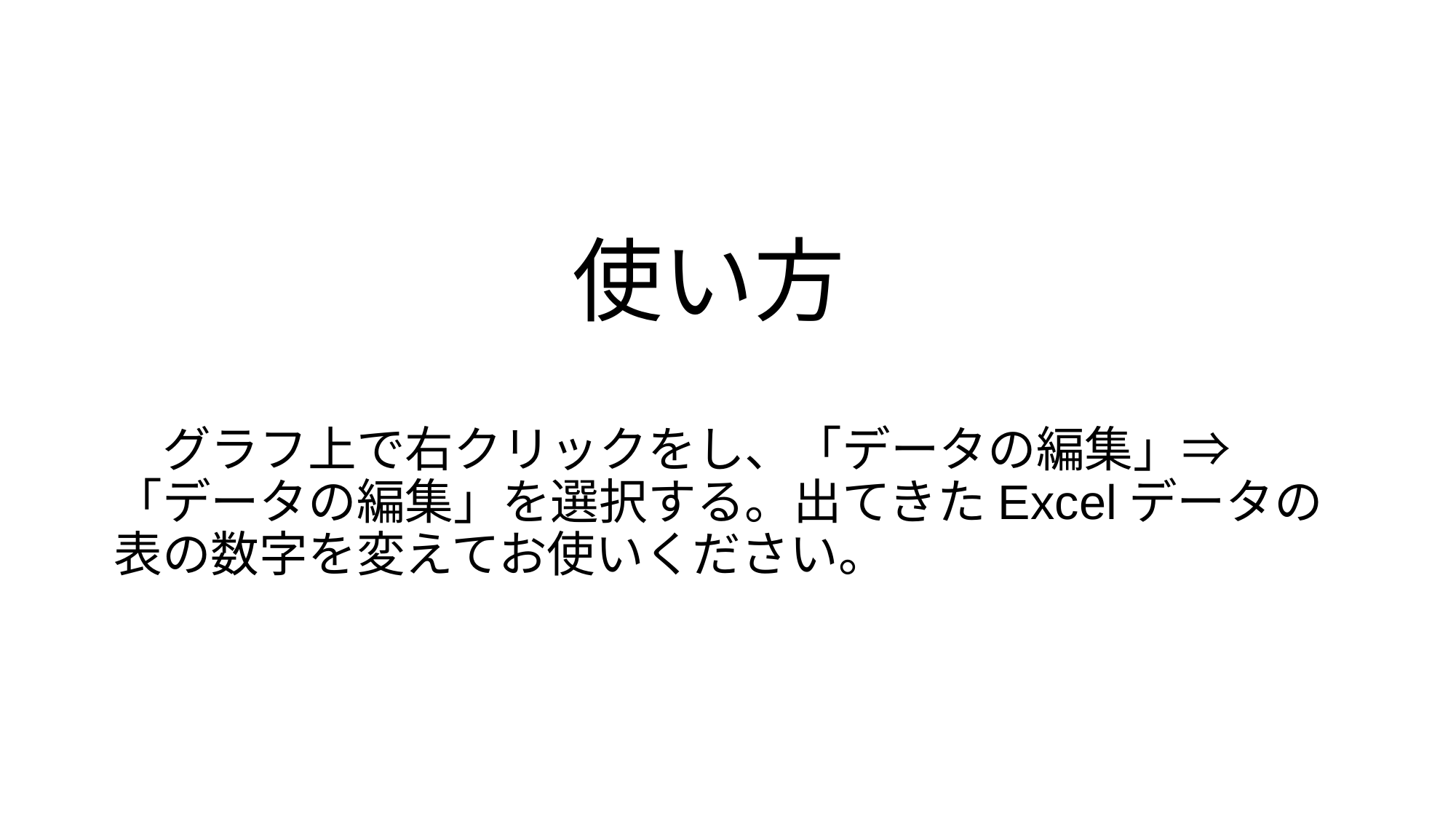

# 使い方
　グラフ上で右クリックをし、「データの編集」⇒「データの編集」を選択する。出てきたExcelデータの表の数字を変えてお使いください。